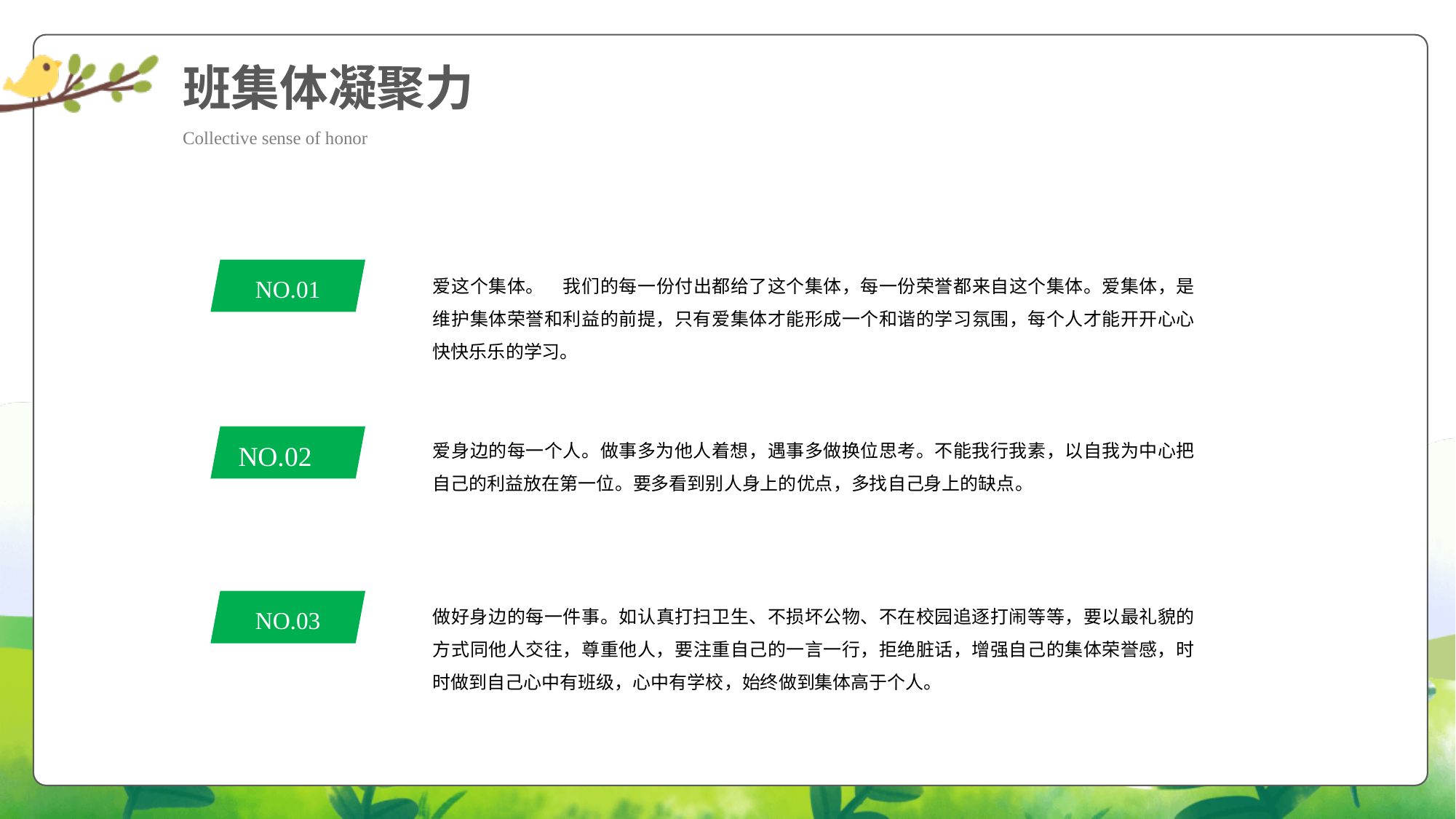

班集体凝聚力
Collective sense of honor
爱这个集体。　我们的每一份付出都给了这个集体，每一份荣誉都来自这个集体。爱集体，是维护集体荣誉和利益的前提，只有爱集体才能形成一个和谐的学习氛围，每个人才能开开心心快快乐乐的学习。
NO.01
爱身边的每一个人。做事多为他人着想，遇事多做换位思考。不能我行我素，以自我为中心把自己的利益放在第一位。要多看到别人身上的优点，多找自己身上的缺点。
NO.02
做好身边的每一件事。如认真打扫卫生、不损坏公物、不在校园追逐打闹等等，要以最礼貌的方式同他人交往，尊重他人，要注重自己的一言一行，拒绝脏话，增强自己的集体荣誉感，时时做到自己心中有班级，心中有学校，始终做到集体高于个人。
NO.03